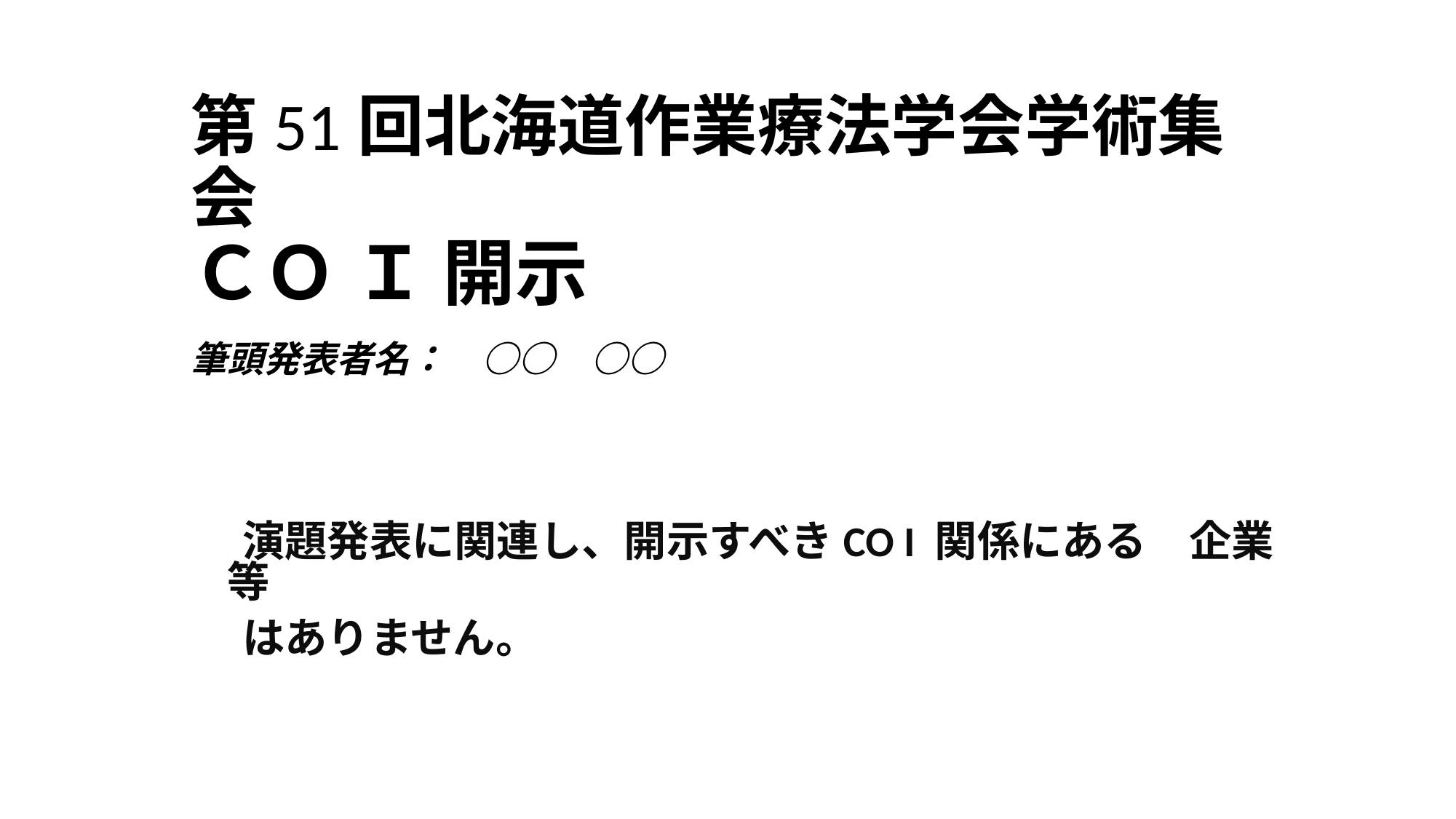

# 第51回北海道作業療法学会学術集会 ＣＯ Ｉ 開示 　 筆頭発表者名：　○○　○○

　演題発表に関連し、開示すべきCO I 関係にある　企業等
　はありません。